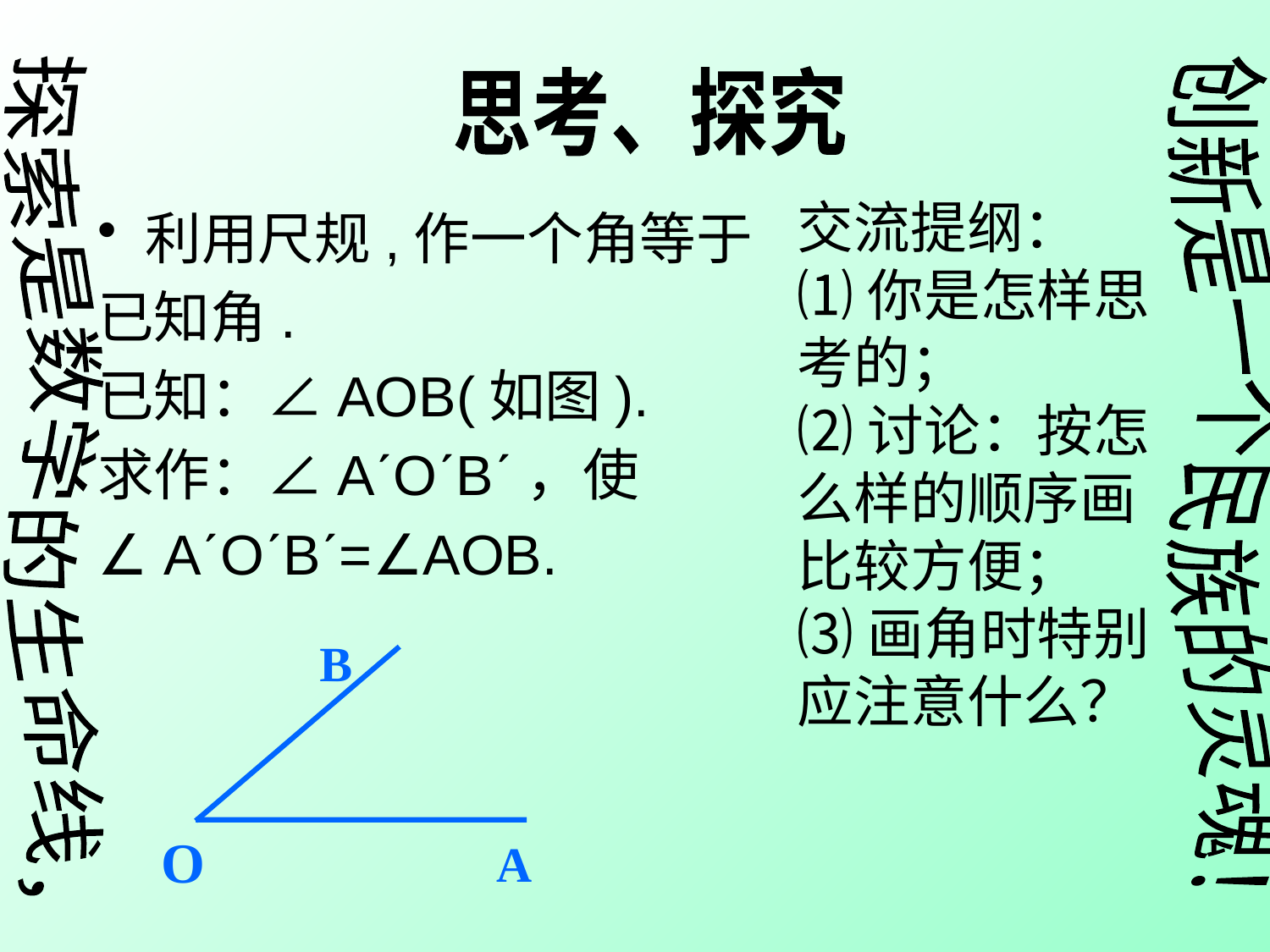

思考、探究
交流提纲：
⑴你是怎样思考的；
⑵讨论：按怎么样的顺序画比较方便；
⑶画角时特别应注意什么？
利用尺规,作一个角等于
已知角.
已知：∠AOB(如图).
求作：∠AˊOˊBˊ，使
∠ AˊOˊBˊ=∠AOB.

创新是一个民族的灵魂！
探索是数学的生命线，
B

O
A